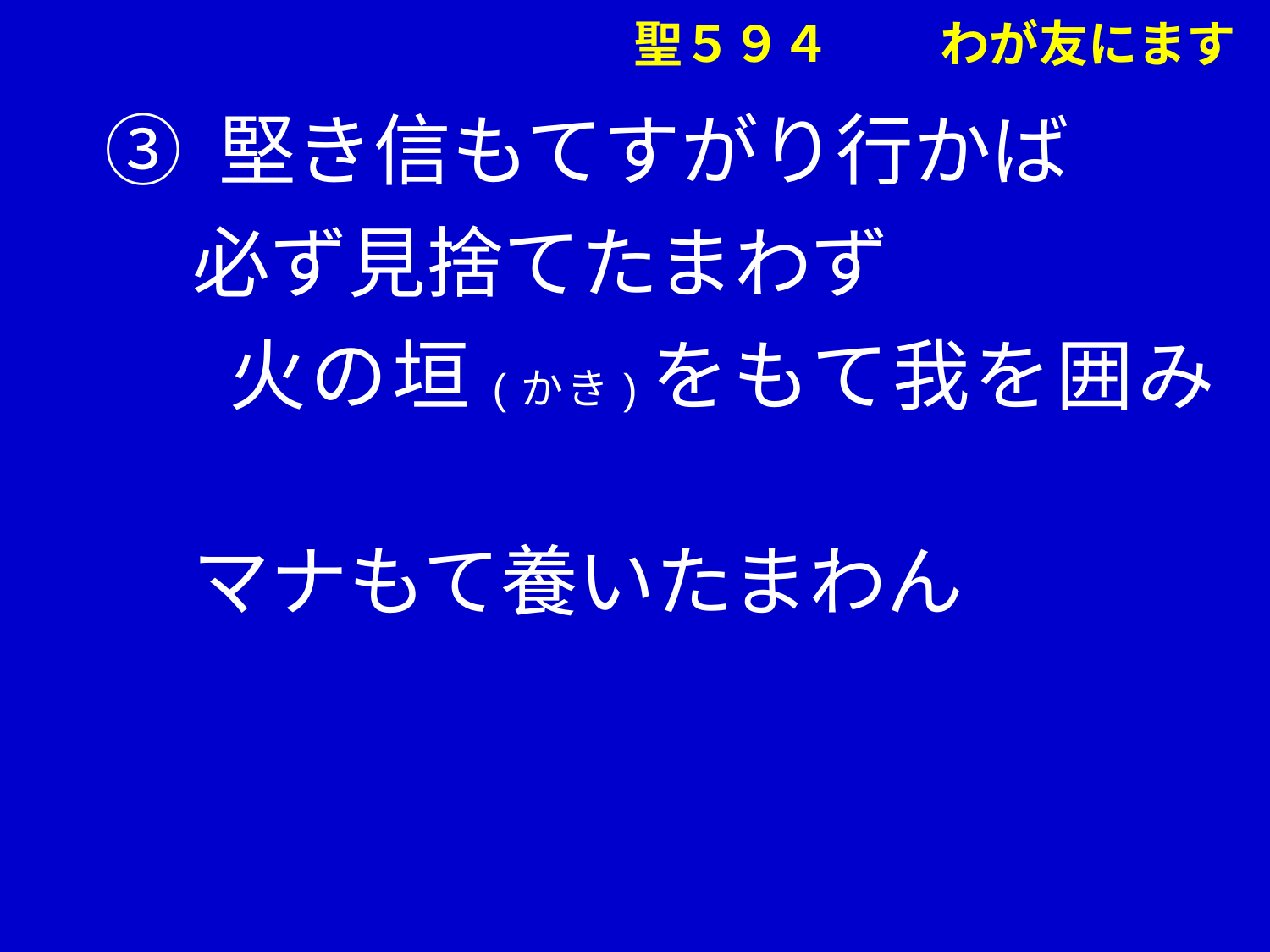

③ 堅き信もてすがり行かば
    必ず見捨てたまわず
　  火の垣(かき)をもて我を囲み
    マナもて養いたまわん
聖５９４　　 わが友にます